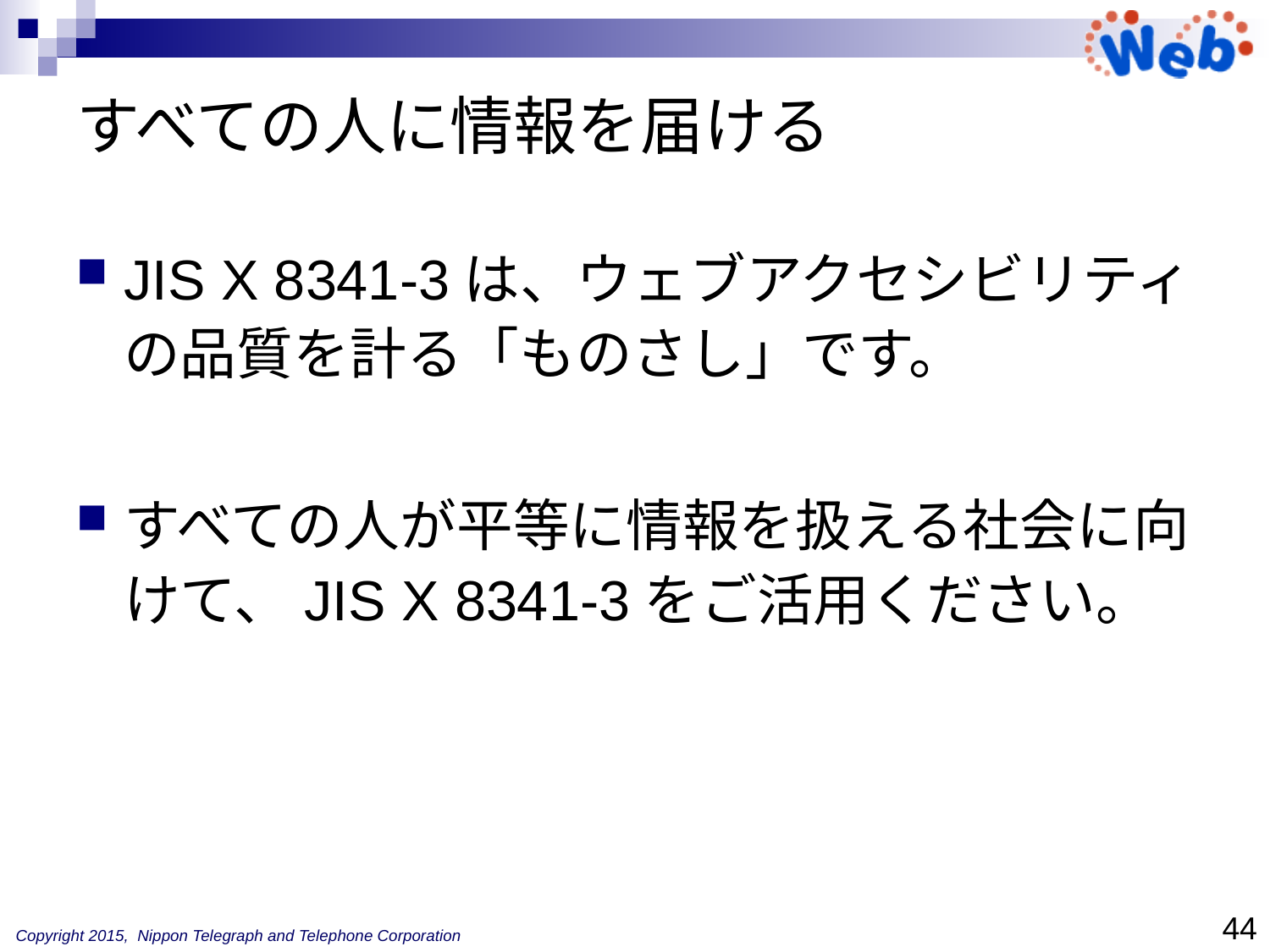

# すべての人に情報を届ける
JIS X 8341-3は、ウェブアクセシビリティの品質を計る「ものさし」です。

すべての人が平等に情報を扱える社会に向けて、JIS X 8341-3をご活用ください。
44